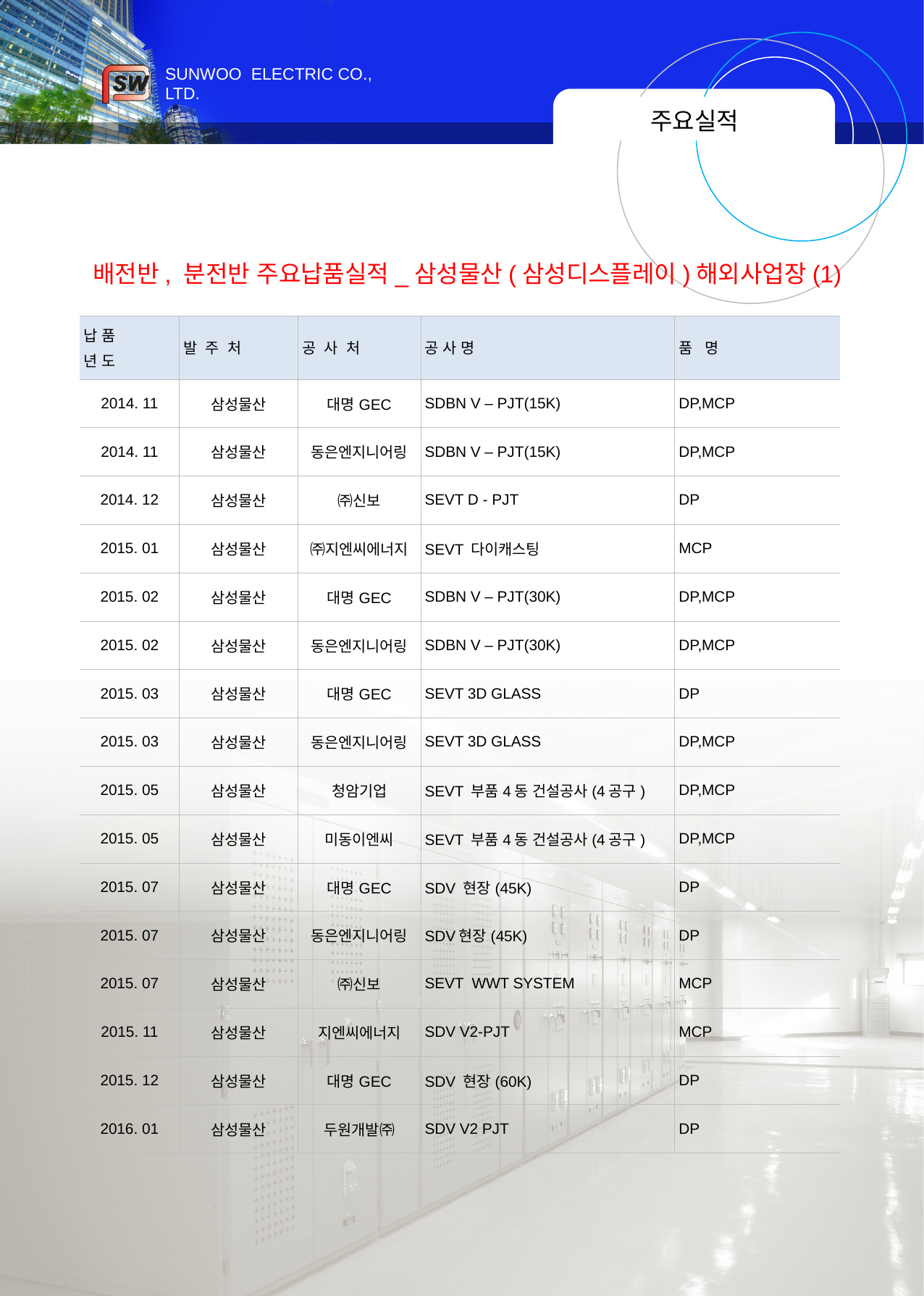

# 주요실적
배전반, 분전반 주요납품실적_삼성물산(삼성디스플레이)해외사업장(1)
| 납 품 년 도 | 발 주 처 | 공 사 처 | 공 사 명 | 품 명 |
| --- | --- | --- | --- | --- |
| 2014. 11 | 삼성물산 | 대명GEC | SDBN V – PJT(15K) | DP,MCP |
| 2014. 11 | 삼성물산 | 동은엔지니어링 | SDBN V – PJT(15K) | DP,MCP |
| 2014. 12 | 삼성물산 | ㈜신보 | SEVT D - PJT | DP |
| 2015. 01 | 삼성물산 | ㈜지엔씨에너지 | SEVT 다이캐스팅 | MCP |
| 2015. 02 | 삼성물산 | 대명GEC | SDBN V – PJT(30K) | DP,MCP |
| 2015. 02 | 삼성물산 | 동은엔지니어링 | SDBN V – PJT(30K) | DP,MCP |
| 2015. 03 | 삼성물산 | 대명GEC | SEVT 3D GLASS | DP |
| 2015. 03 | 삼성물산 | 동은엔지니어링 | SEVT 3D GLASS | DP,MCP |
| 2015. 05 | 삼성물산 | 청암기업 | SEVT 부품4동 건설공사(4공구) | DP,MCP |
| 2015. 05 | 삼성물산 | 미동이엔씨 | SEVT 부품4동 건설공사(4공구) | DP,MCP |
| 2015. 07 | 삼성물산 | 대명GEC | SDV 현장(45K) | DP |
| 2015. 07 | 삼성물산 | 동은엔지니어링 | SDV현장(45K) | DP |
| 2015. 07 | 삼성물산 | ㈜신보 | SEVT WWT SYSTEM | MCP |
| 2015. 11 | 삼성물산 | 지엔씨에너지 | SDV V2-PJT | MCP |
| 2015. 12 | 삼성물산 | 대명GEC | SDV 현장(60K) | DP |
| 2016. 01 | 삼성물산 | 두원개발㈜ | SDV V2 PJT | DP |